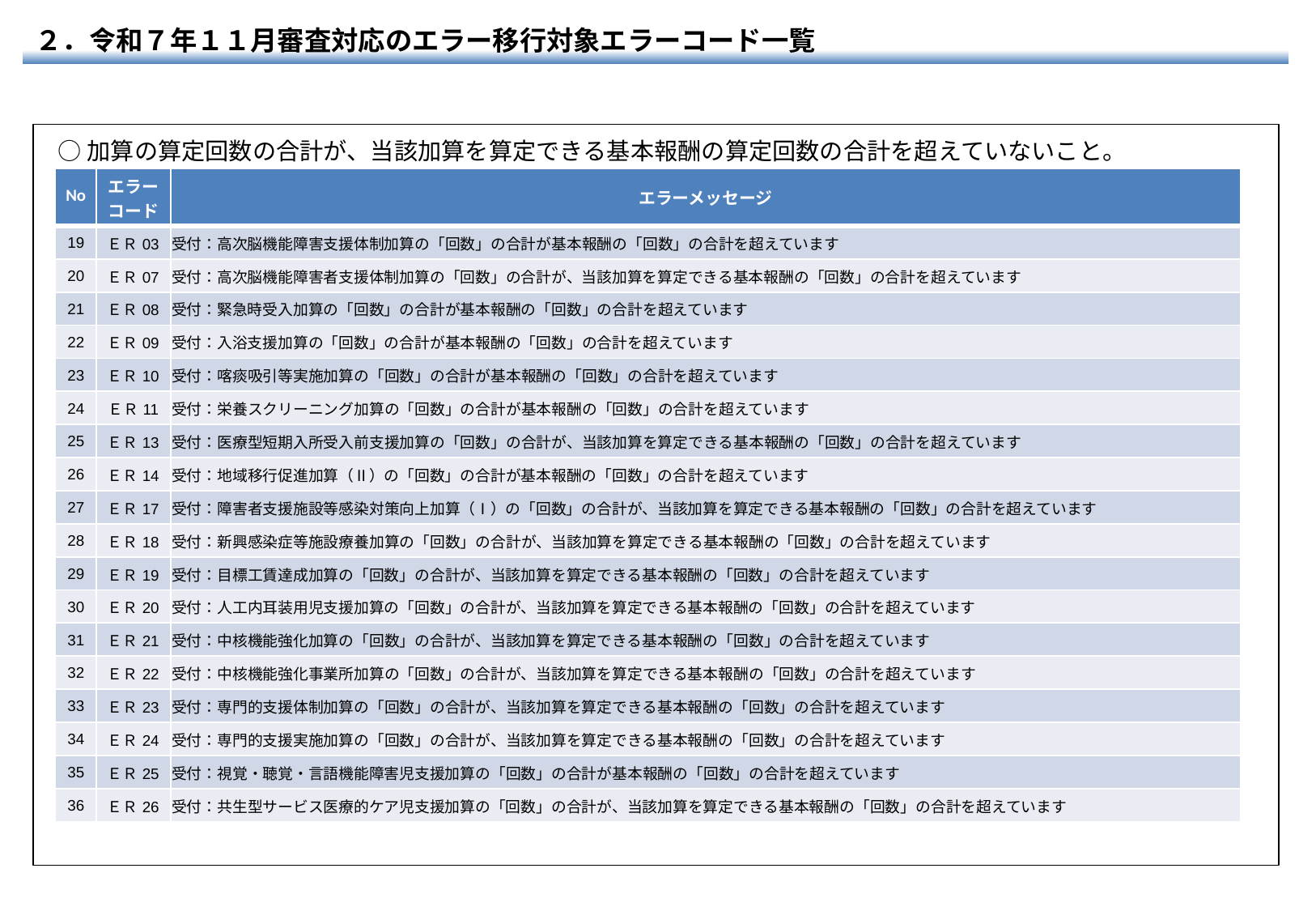

２．令和７年１１月審査対応のエラー移行対象エラーコード一覧

○加算の算定回数の合計が、当該加算を算定できる基本報酬の算定回数の合計を超えていないこと。

| No | エラー コード | エラーメッセージ |
| --- | --- | --- |
| 19 | ＥＲ03 | 受付：高次脳機能障害支援体制加算の「回数」の合計が基本報酬の「回数」の合計を超えています |
| 20 | ＥＲ07 | 受付：高次脳機能障害者支援体制加算の「回数」の合計が、当該加算を算定できる基本報酬の「回数」の合計を超えています |
| 21 | ＥＲ08 | 受付：緊急時受入加算の「回数」の合計が基本報酬の「回数」の合計を超えています |
| 22 | ＥＲ09 | 受付：入浴支援加算の「回数」の合計が基本報酬の「回数」の合計を超えています |
| 23 | ＥＲ10 | 受付：喀痰吸引等実施加算の「回数」の合計が基本報酬の「回数」の合計を超えています |
| 24 | ＥＲ11 | 受付：栄養スクリーニング加算の「回数」の合計が基本報酬の「回数」の合計を超えています |
| 25 | ＥＲ13 | 受付：医療型短期入所受入前支援加算の「回数」の合計が、当該加算を算定できる基本報酬の「回数」の合計を超えています |
| 26 | ＥＲ14 | 受付：地域移行促進加算（Ⅱ）の「回数」の合計が基本報酬の「回数」の合計を超えています |
| 27 | ＥＲ17 | 受付：障害者支援施設等感染対策向上加算（Ⅰ）の「回数」の合計が、当該加算を算定できる基本報酬の「回数」の合計を超えています |
| 28 | ＥＲ18 | 受付：新興感染症等施設療養加算の「回数」の合計が、当該加算を算定できる基本報酬の「回数」の合計を超えています |
| 29 | ＥＲ19 | 受付：目標工賃達成加算の「回数」の合計が、当該加算を算定できる基本報酬の「回数」の合計を超えています |
| 30 | ＥＲ20 | 受付：人工内耳装用児支援加算の「回数」の合計が、当該加算を算定できる基本報酬の「回数」の合計を超えています |
| 31 | ＥＲ21 | 受付：中核機能強化加算の「回数」の合計が、当該加算を算定できる基本報酬の「回数」の合計を超えています |
| 32 | ＥＲ22 | 受付：中核機能強化事業所加算の「回数」の合計が、当該加算を算定できる基本報酬の「回数」の合計を超えています |
| 33 | ＥＲ23 | 受付：専門的支援体制加算の「回数」の合計が、当該加算を算定できる基本報酬の「回数」の合計を超えています |
| 34 | ＥＲ24 | 受付：専門的支援実施加算の「回数」の合計が、当該加算を算定できる基本報酬の「回数」の合計を超えています |
| 35 | ＥＲ25 | 受付：視覚・聴覚・言語機能障害児支援加算の「回数」の合計が基本報酬の「回数」の合計を超えています |
| 36 | ＥＲ26 | 受付：共生型サービス医療的ケア児支援加算の「回数」の合計が、当該加算を算定できる基本報酬の「回数」の合計を超えています |